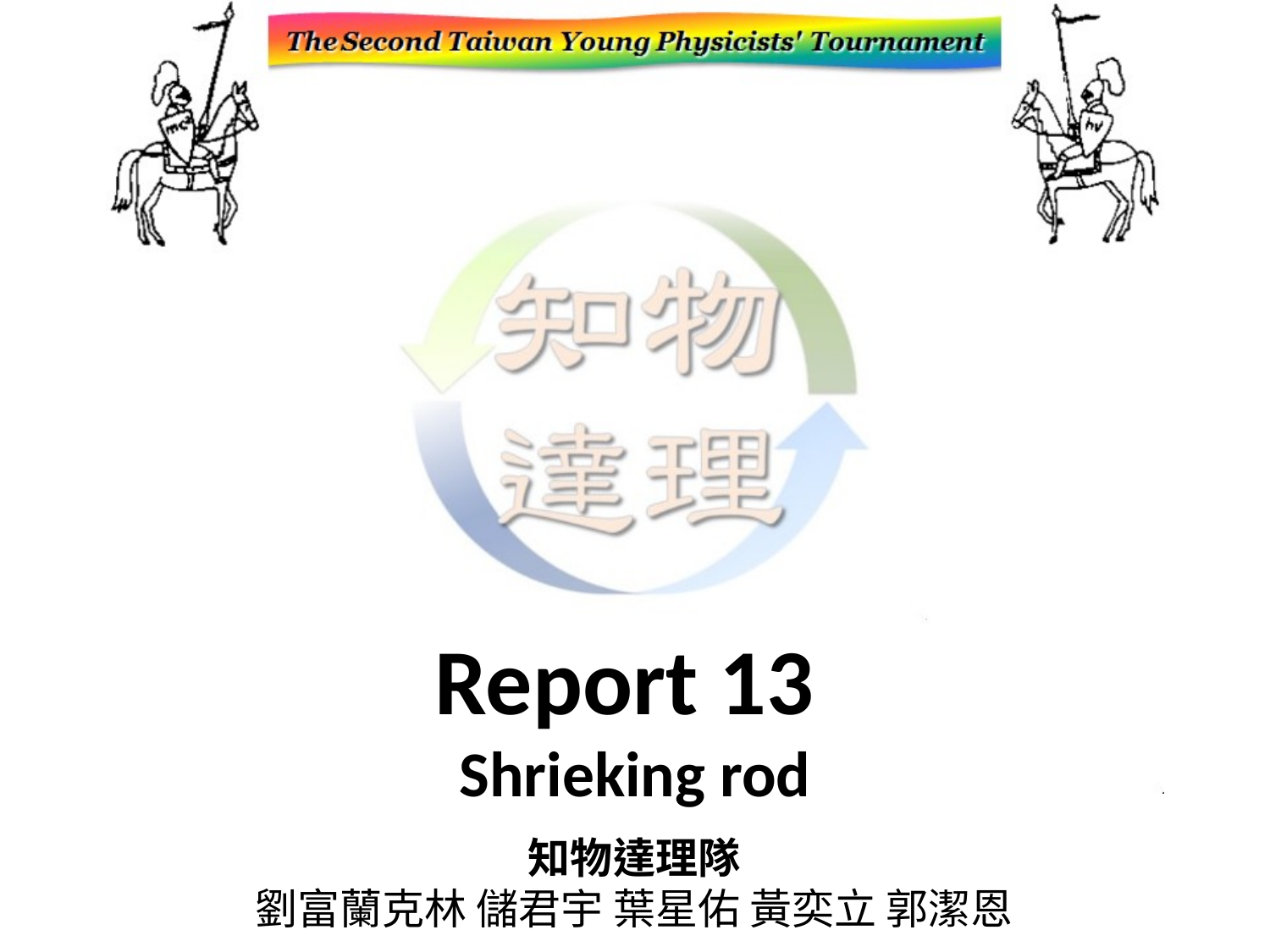

Report 13
Shrieking rod
知物達理隊
劉富蘭克林 儲君宇 葉星佑 黃奕立 郭潔恩